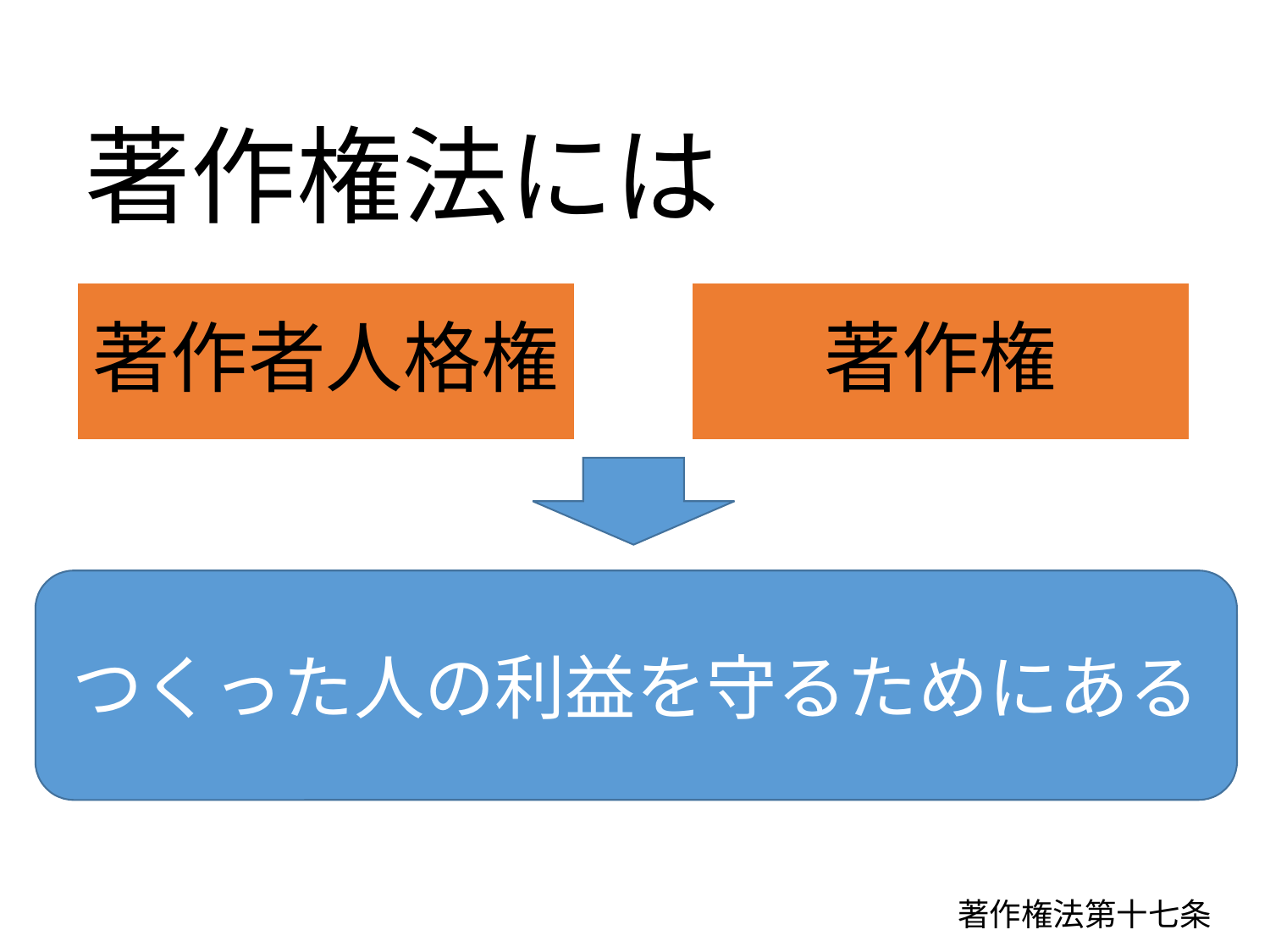

著作権法には
著作者人格権
著作権

つくった人の利益を守るためにある
著作権法第十七条